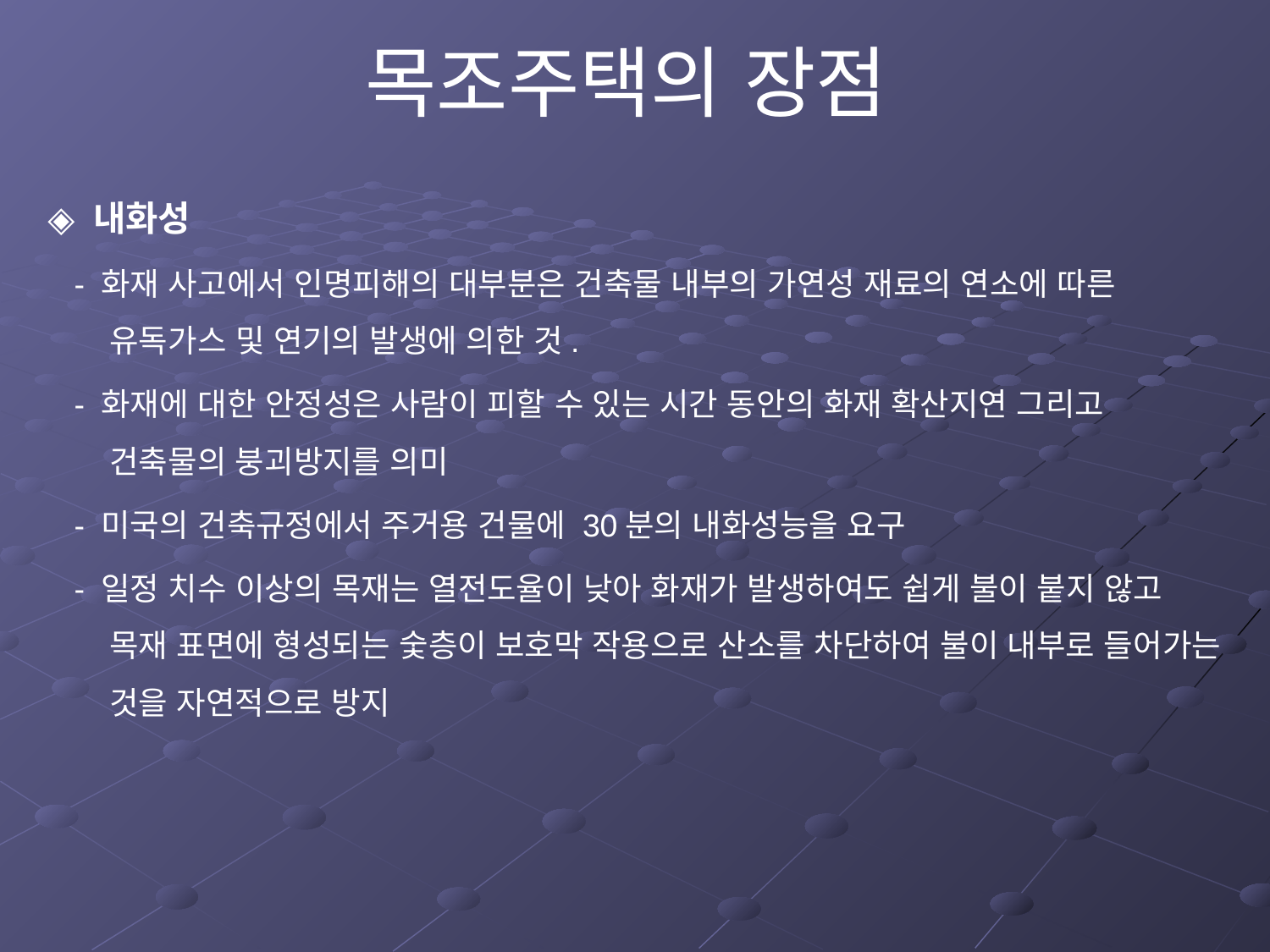

목조주택의 장점
◈ 내화성
   - 화재 사고에서 인명피해의 대부분은 건축물 내부의 가연성 재료의 연소에 따른 유독가스 및 연기의 발생에 의한 것.
   - 화재에 대한 안정성은 사람이 피할 수 있는 시간 동안의 화재 확산지연 그리고 건축물의 붕괴방지를 의미
   - 미국의 건축규정에서 주거용 건물에 30분의 내화성능을 요구
   - 일정 치수 이상의 목재는 열전도율이 낮아 화재가 발생하여도 쉽게 불이 붙지 않고 목재 표면에 형성되는 숯층이 보호막 작용으로 산소를 차단하여 불이 내부로 들어가는 것을 자연적으로 방지